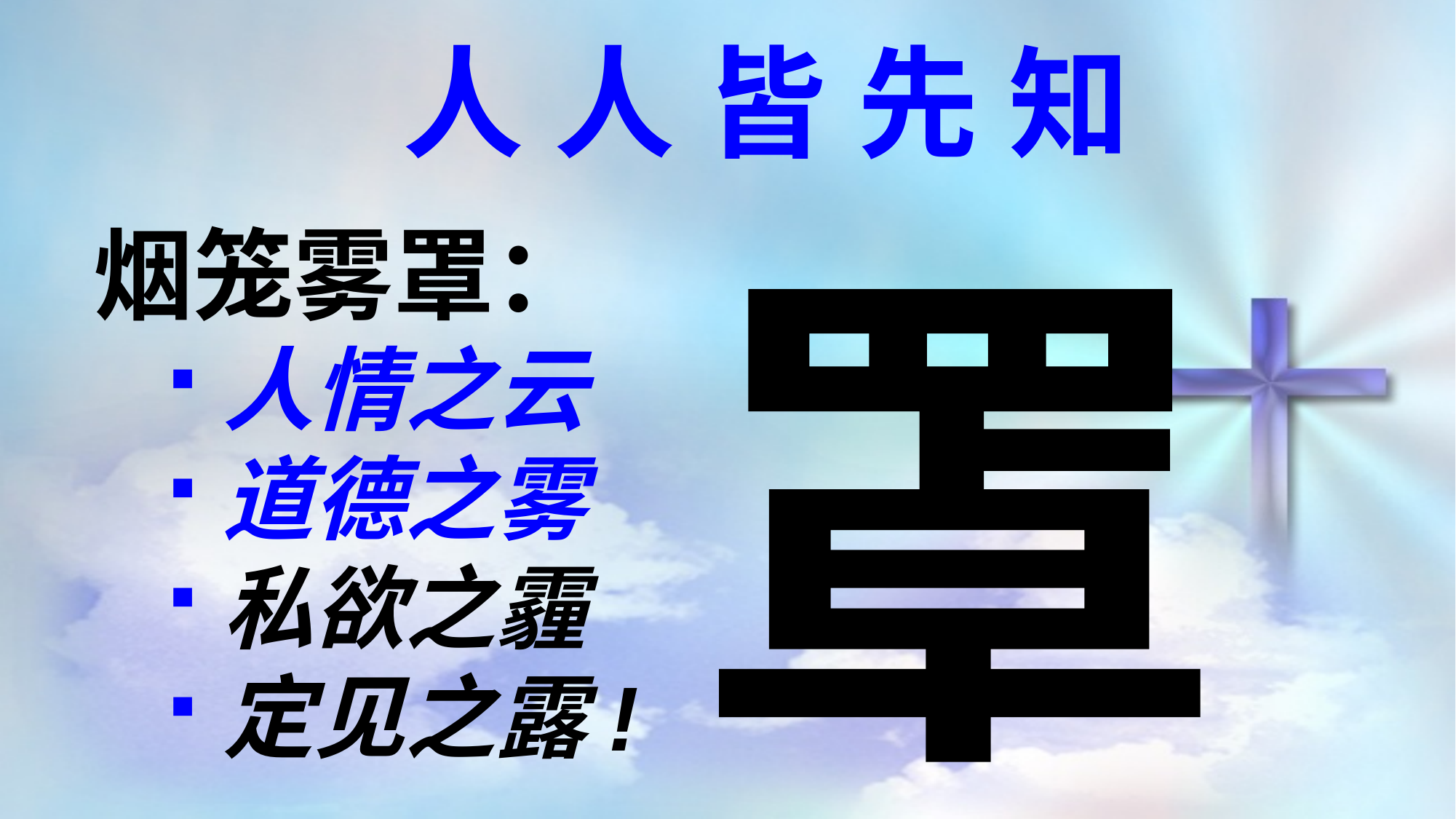

人人皆先知
烟笼雾罩：
人情之云
道德之雾
私欲之霾
定见之露!
罩